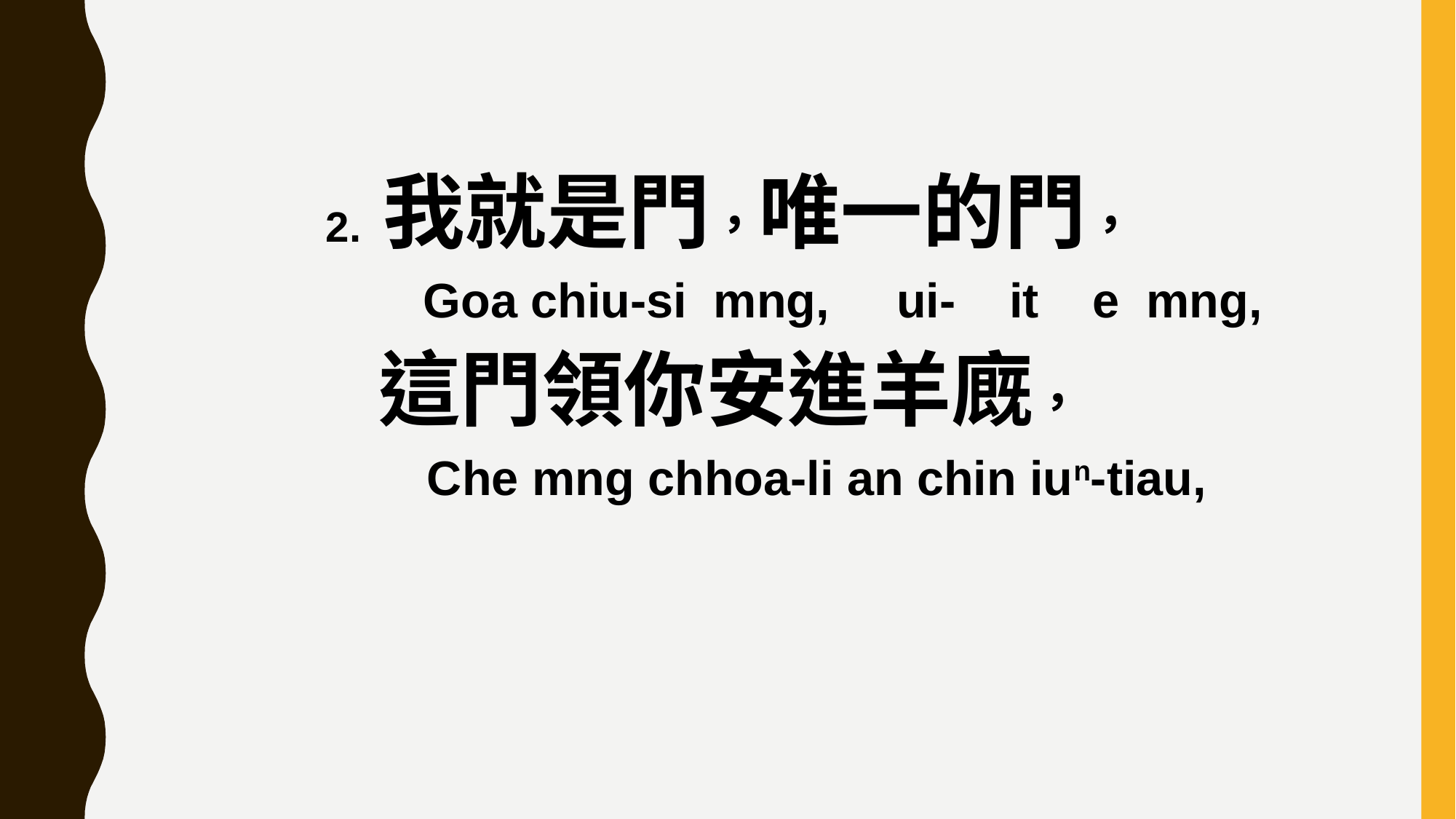

2. 我就是門，唯一的門，
                   Goa chiu-si  mng,     ui-    it    e  mng,
這門領你安進羊廐，
                  Che mng chhoa-li an chin iun-tiau,